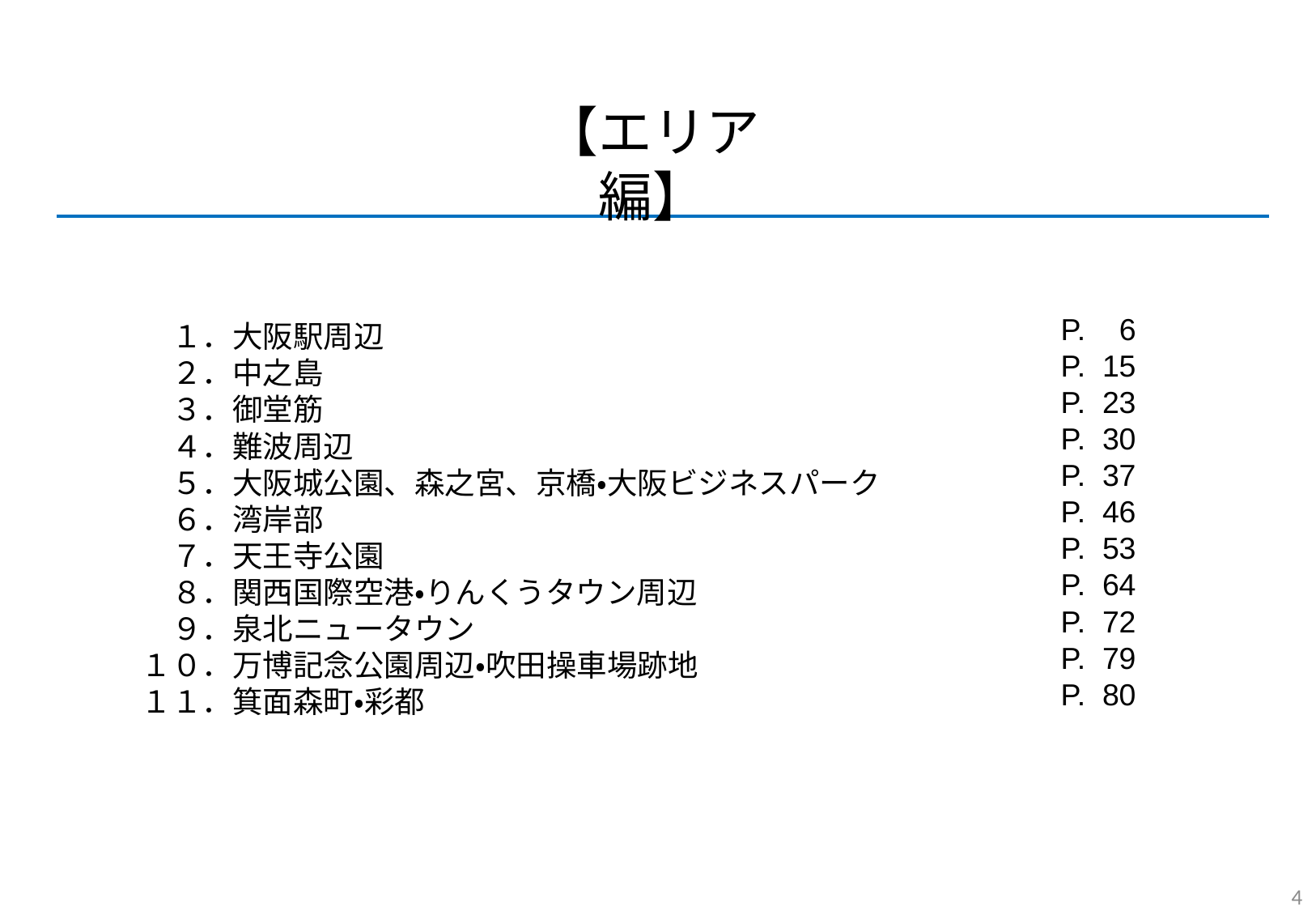

【エリア編】
| １．大阪駅周辺 | P.006 |
| --- | --- |
| ２．中之島 | P.015 |
| ３．御堂筋 | P.023 |
| ４．難波周辺 | P.030 |
| ５．大阪城公園、森之宮、京橋・大阪ビジネスパーク | P.037 |
| ６．湾岸部 | P.046 |
| ７．天王寺公園 | P.053 |
| ８．関西国際空港・りんくうタウン周辺 | P.064 |
| ９．泉北ニュータウン | P.072 |
| １０．万博記念公園周辺・吹田操車場跡地 | P.079 |
| １１．箕面森町・彩都 | P.080 |
4